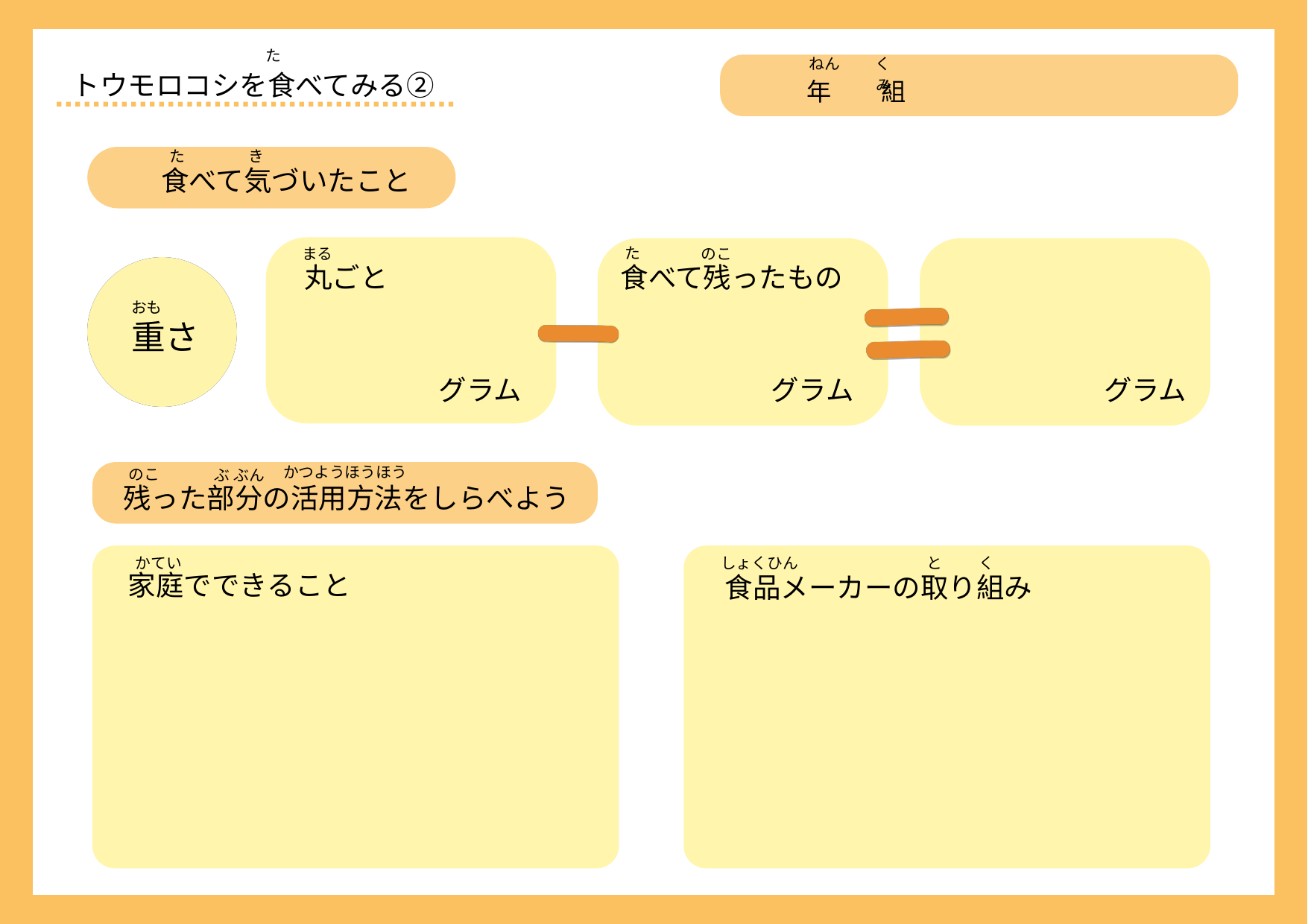

た
ねん
くみ

トウモロコシを食べてみる②
　年　　組

た
き

食べて気づいたこと

た
まる
のこ
丸ごと
食べて残ったもの

おも

重さ

グラム
グラム
グラム
かつようほうほう
のこ

ぶ ぶん
残った部分の活用方法をしらべよう

かてい
しょくひん
と
く
家庭でできること
食品メーカーの取り組み